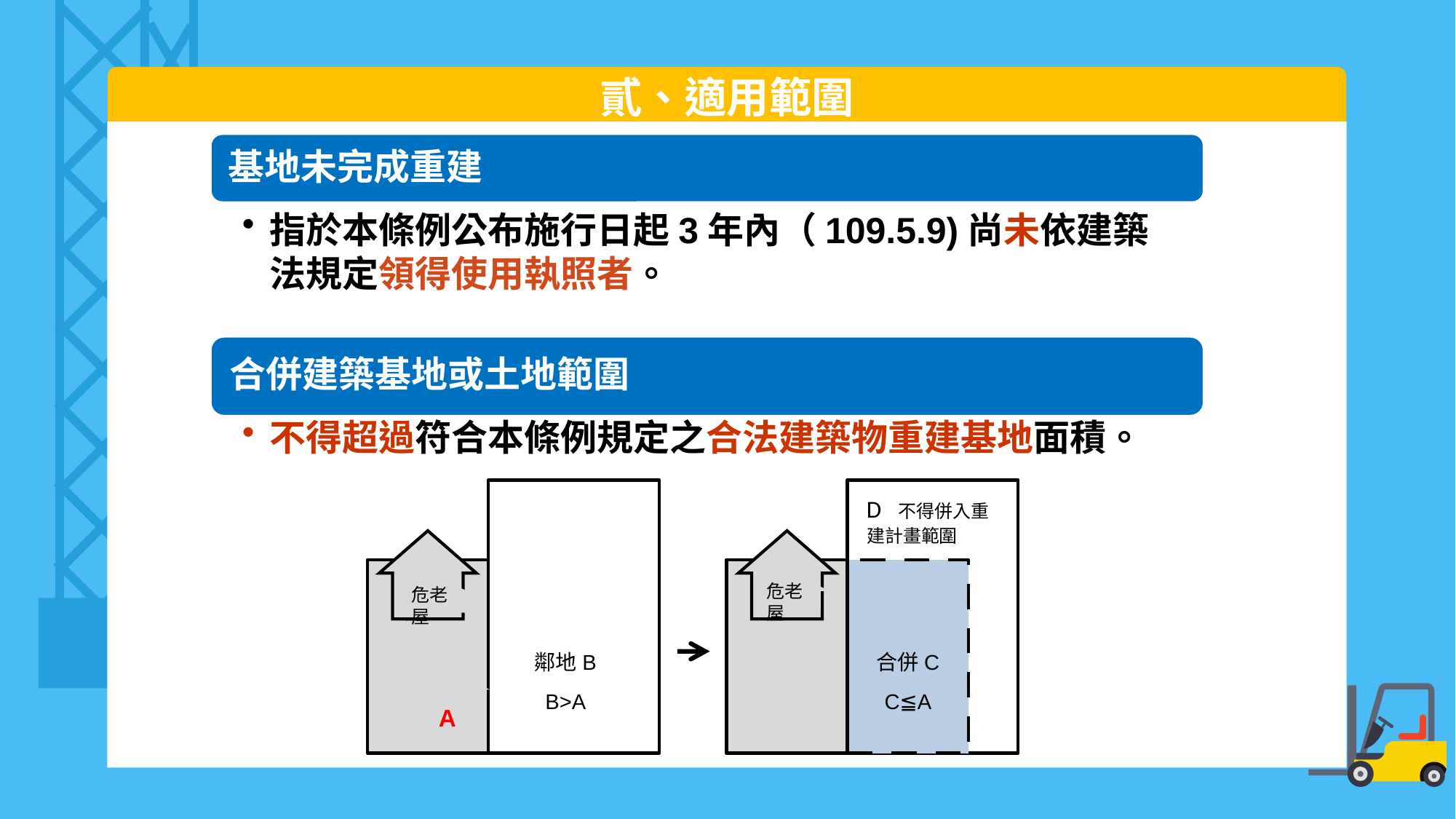

貳、適用範圍

基地未完成重建
指於本條例公布施行日起3年內（109.5.9)尚未依建築法規定領得使用執照者。
合併建築基地或土地範圍
不得超過符合本條例規定之合法建築物重建基地面積。

D  不得併入重建計畫範圍

危老屋
危老屋
危老屋

鄰地B
B>A
合併C
C≦A

       A